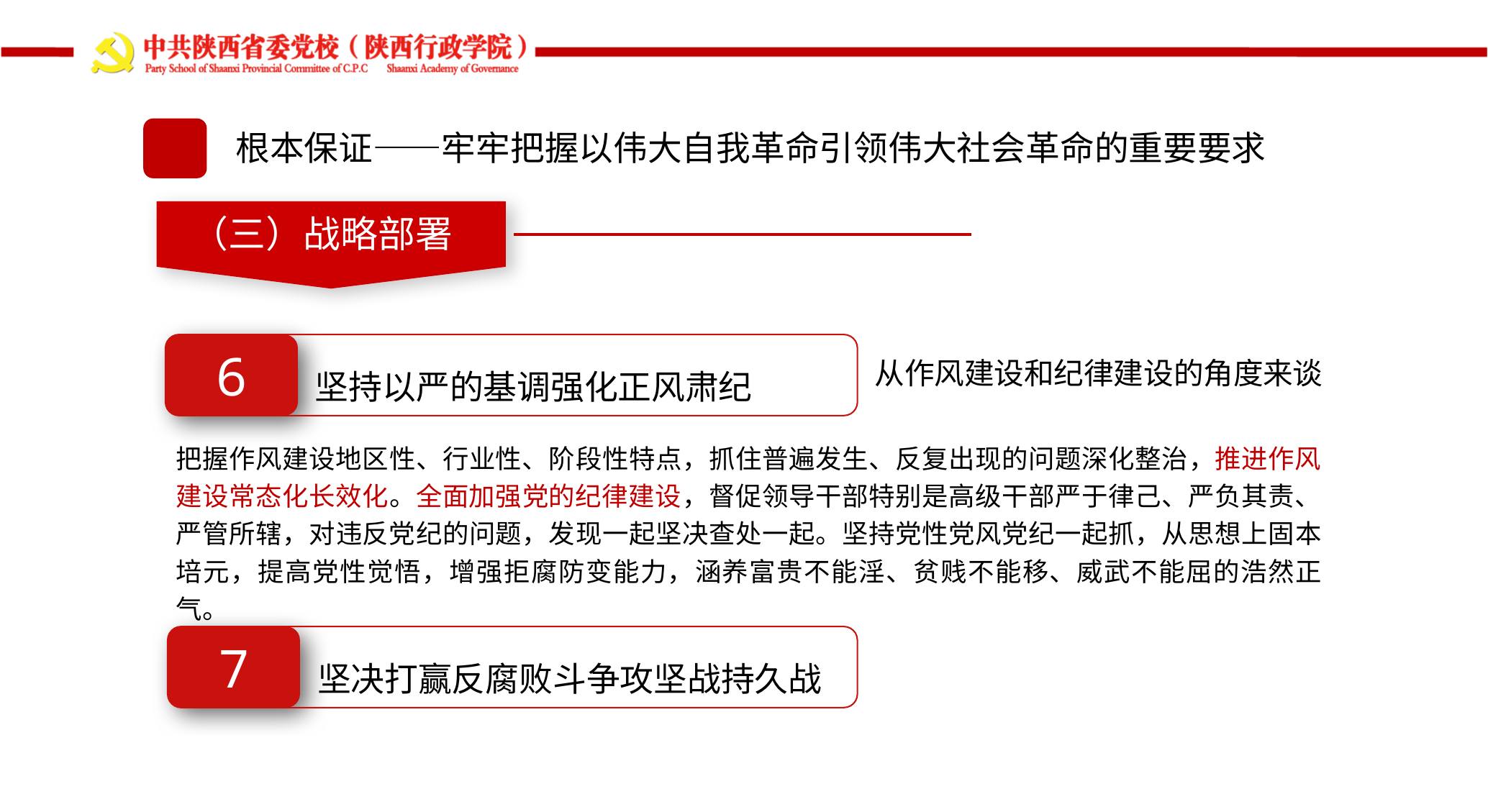

根本保证——牢牢把握以伟大自我革命引领伟大社会革命的重要要求

（三）战略部署
6

坚持以严的基调强化正风肃纪
从作风建设和纪律建设的角度来谈
把握作风建设地区性、行业性、阶段性特点，抓住普遍发生、反复出现的问题深化整治，推进作风建设常态化长效化。全面加强党的纪律建设，督促领导干部特别是高级干部严于律己、严负其责、严管所辖，对违反党纪的问题，发现一起坚决查处一起。坚持党性党风党纪一起抓，从思想上固本培元，提高党性觉悟，增强拒腐防变能力，涵养富贵不能淫、贫贱不能移、威武不能屈的浩然正气。
7

坚决打赢反腐败斗争攻坚战持久战